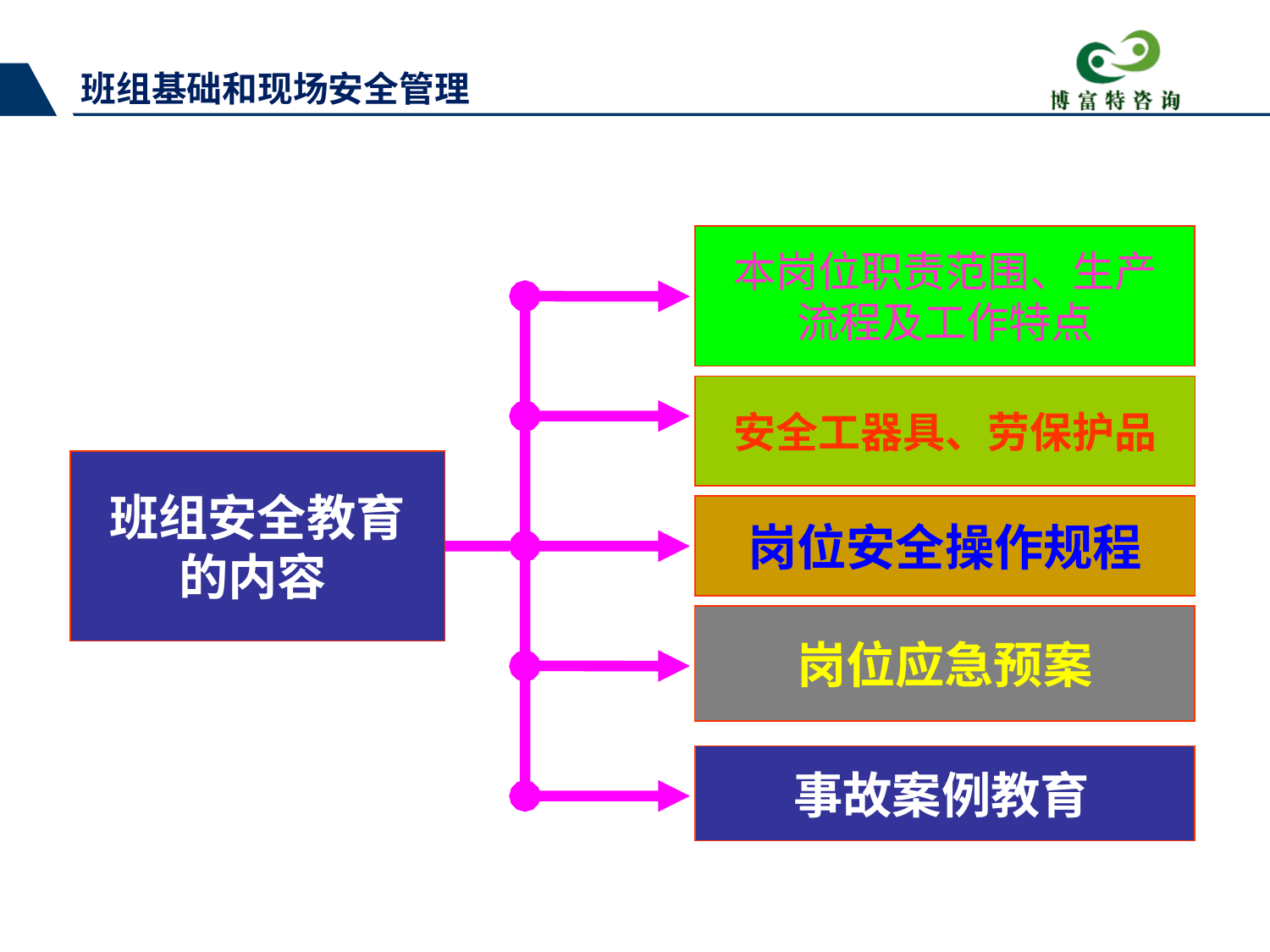

班组基础和现场安全管理
本岗位职责范围、生产
流程及工作特点

安全工器具、劳保护品

班组安全教育
的内容
岗位安全操作规程

岗位应急预案

事故案例教育